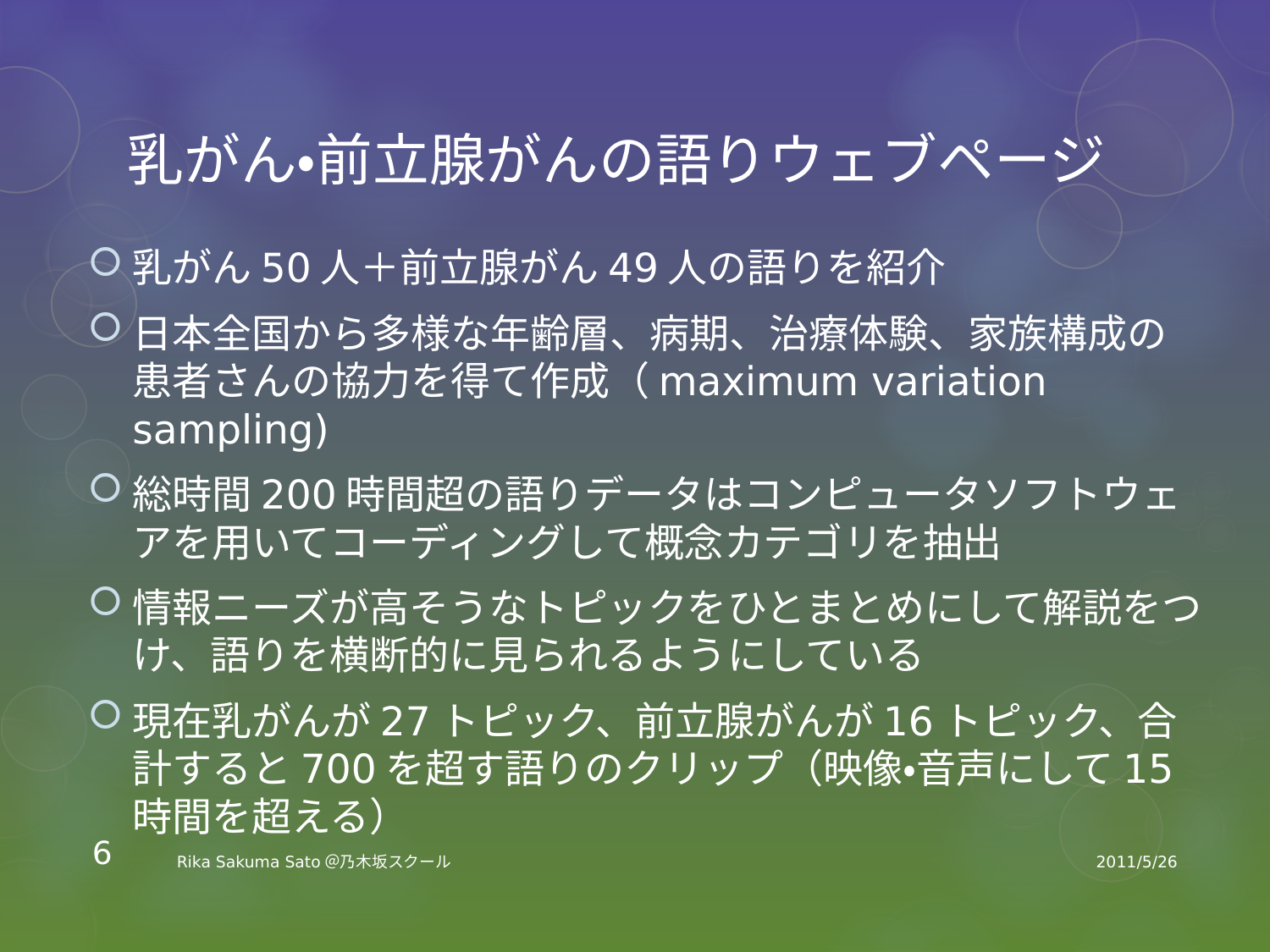

# 乳がん・前立腺がんの語りウェブページ
乳がん50人＋前立腺がん49人の語りを紹介
日本全国から多様な年齢層、病期、治療体験、家族構成の患者さんの協力を得て作成（maximum variation sampling)
総時間200時間超の語りデータはコンピュータソフトウェアを用いてコーディングして概念カテゴリを抽出
情報ニーズが高そうなトピックをひとまとめにして解説をつけ、語りを横断的に見られるようにしている
現在乳がんが27トピック、前立腺がんが16トピック、合計すると700を超す語りのクリップ（映像・音声にして15時間を超える）
6
Rika Sakuma Sato＠乃木坂スクール
2011/5/26